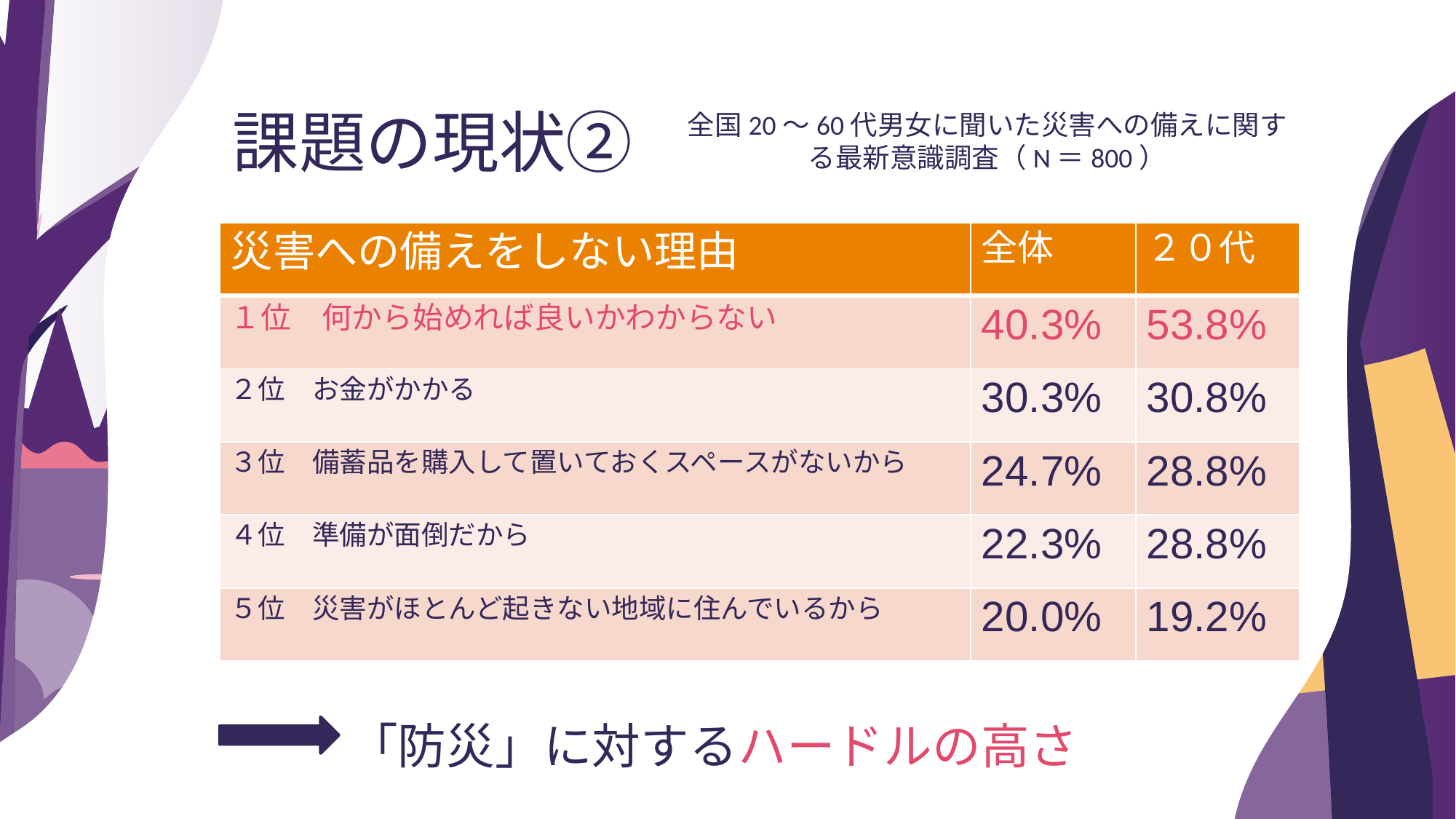

課題の現状②
全国20～60代男女に聞いた災害への備えに関する最新意識調査（N＝800）
| 災害への備えをしない理由 | 全体 | ２０代 |
| --- | --- | --- |
| １位　何から始めれば良いかわからない | 40.3% | 53.8% |
| ２位　お金がかかる | 30.3% | 30.8% |
| ３位　備蓄品を購入して置いておくスペースがないから | 24.7% | 28.8% |
| ４位　準備が面倒だから | 22.3% | 28.8% |
| ５位　災害がほとんど起きない地域に住んでいるから | 20.0% | 19.2% |
「防災」に対するハードルの高さ